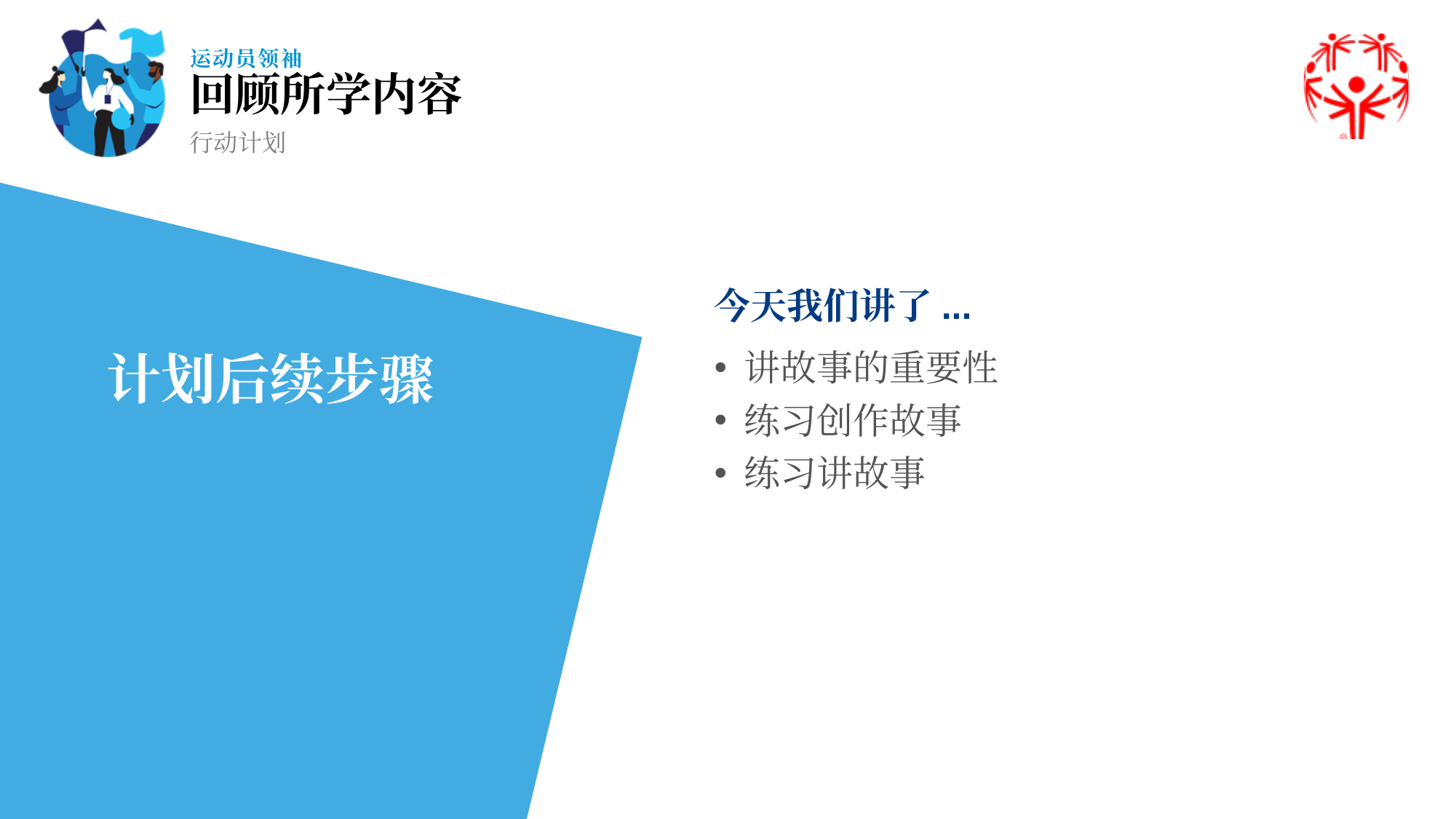

回顾所学内容
行动计划

今天我们讲了...
讲故事的重要性
练习创作故事
练习讲故事
计划后续步骤